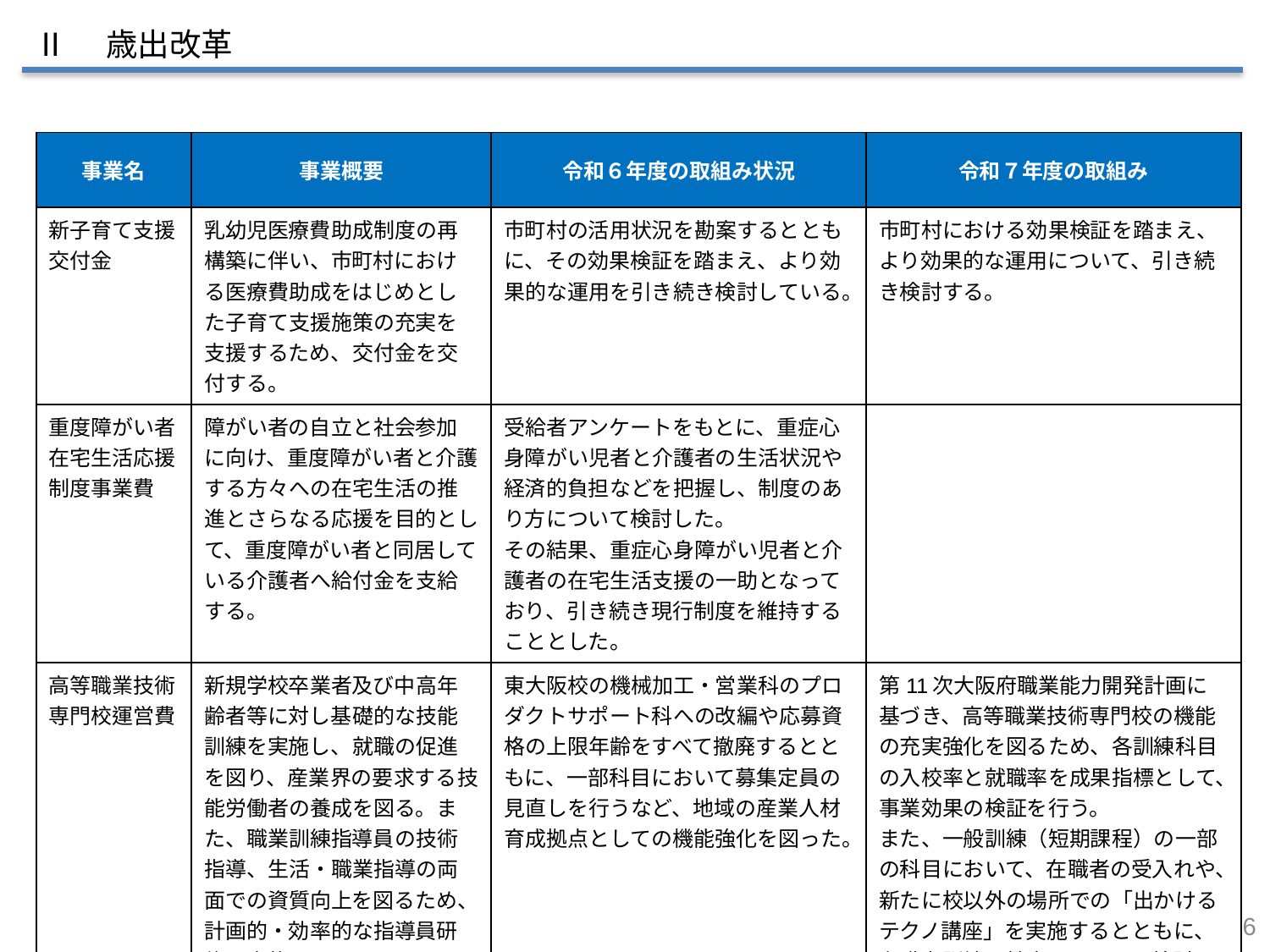

Ⅱ　歳出改革
| 事業名 | 事業概要 | 令和６年度の取組み状況 | 令和７年度の取組み |
| --- | --- | --- | --- |
| 新子育て支援交付金 | 乳幼児医療費助成制度の再構築に伴い、市町村における医療費助成をはじめとした子育て支援施策の充実を支援するため、交付金を交付する。 | 市町村の活用状況を勘案するとともに、その効果検証を踏まえ、より効果的な運用を引き続き検討している。 | 市町村における効果検証を踏まえ、より効果的な運用について、引き続き検討する。 |
| 重度障がい者在宅生活応援制度事業費 | 障がい者の自立と社会参加に向け、重度障がい者と介護する方々への在宅生活の推進とさらなる応援を目的として、重度障がい者と同居している介護者へ給付金を支給する。 | 受給者アンケートをもとに、重症心身障がい児者と介護者の生活状況や経済的負担などを把握し、制度のあり方について検討した。 その結果、重症心身障がい児者と介護者の在宅生活支援の一助となっており、引き続き現行制度を維持することとした。 |  |
| 高等職業技術専門校運営費 | 新規学校卒業者及び中高年齢者等に対し基礎的な技能訓練を実施し、就職の促進を図り、産業界の要求する技能労働者の養成を図る。また、職業訓練指導員の技術指導、生活・職業指導の両面での資質向上を図るため、計画的・効率的な指導員研修を実施する。 | 東大阪校の機械加工・営業科のプロダクトサポート科への改編や応募資格の上限年齢をすべて撤廃するとともに、一部科目において募集定員の見直しを行うなど、地域の産業人材育成拠点としての機能強化を図った。 | 第11次大阪府職業能力開発計画に基づき、高等職業技術専門校の機能の充実強化を図るため、各訓練科目の入校率と就職率を成果指標として、事業効果の検証を行う。 また、一般訓練（短期課程）の一部の科目において、在職者の受入れや、新たに校以外の場所での「出かけるテクノ講座」を実施するとともに、在職者訓練の拡充についても検討を行う。 |
6